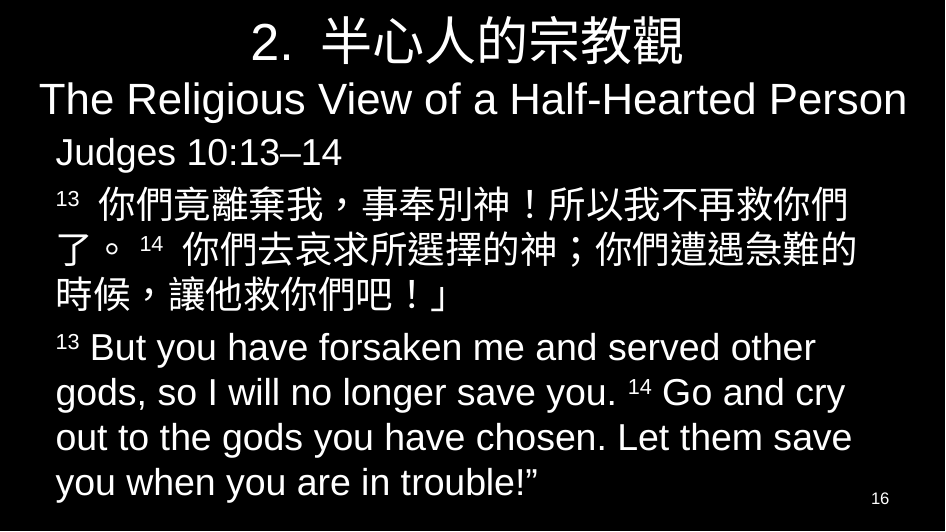

# 2. 半心人的宗教觀 The Religious View of a Half-Hearted Person
Judges 10:13–14
13 你們竟離棄我，事奉別神！所以我不再救你們了。14 你們去哀求所選擇的神；你們遭遇急難的時候，讓他救你們吧！」
13 But you have forsaken me and served other gods, so I will no longer save you. 14 Go and cry out to the gods you have chosen. Let them save you when you are in trouble!”

16